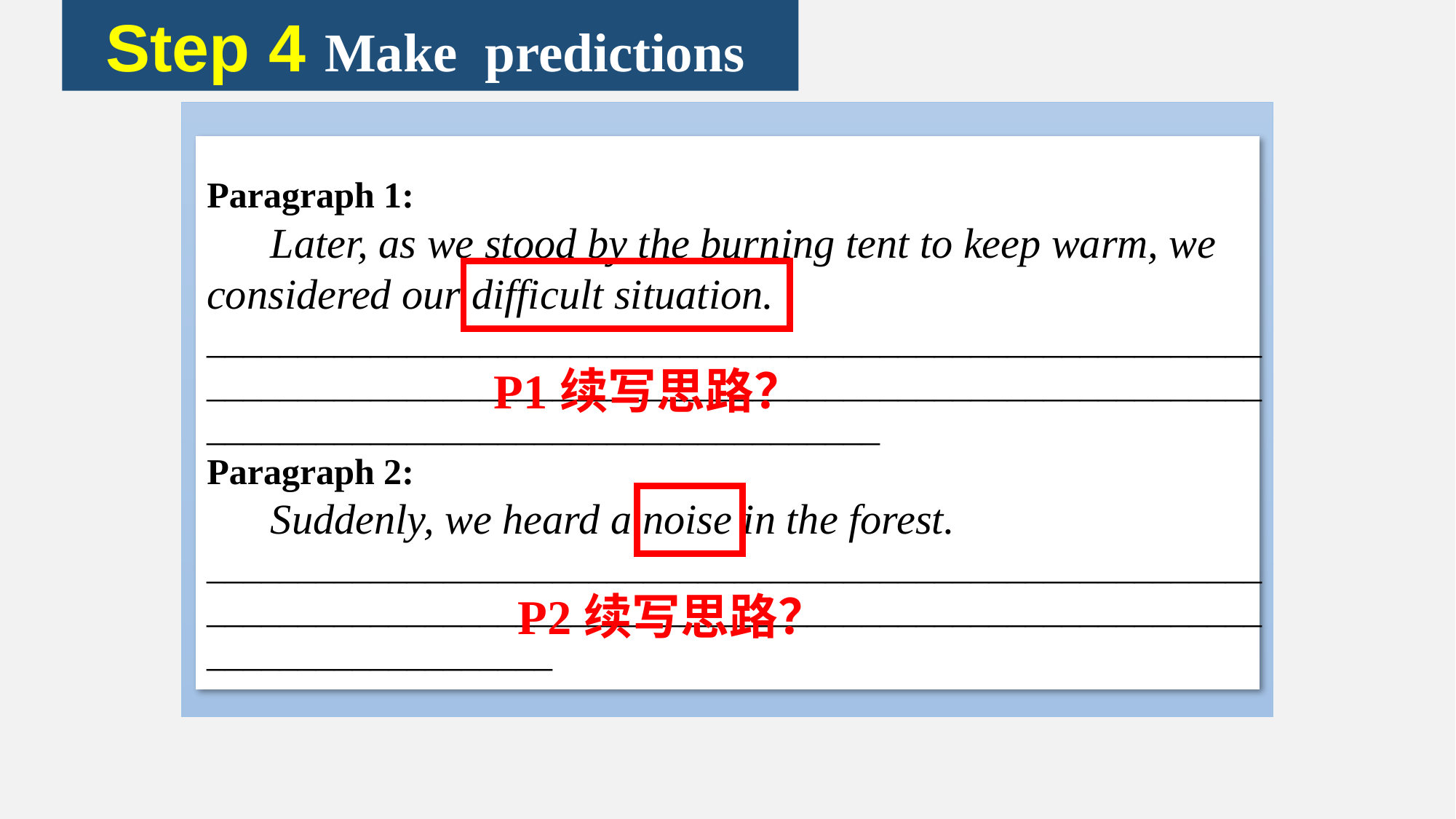

Step 4 Make  predictions

Paragraph 1:
       Later, as we stood by the burning tent to keep warm, we considered our difficult situation. _________________________________________________________________________________________________________________________________________________________
Paragraph 2:
       Suddenly, we heard a noise in the forest. _______________________________________________________________________________________________________________________________________

 P1续写思路？

 P2续写思路？